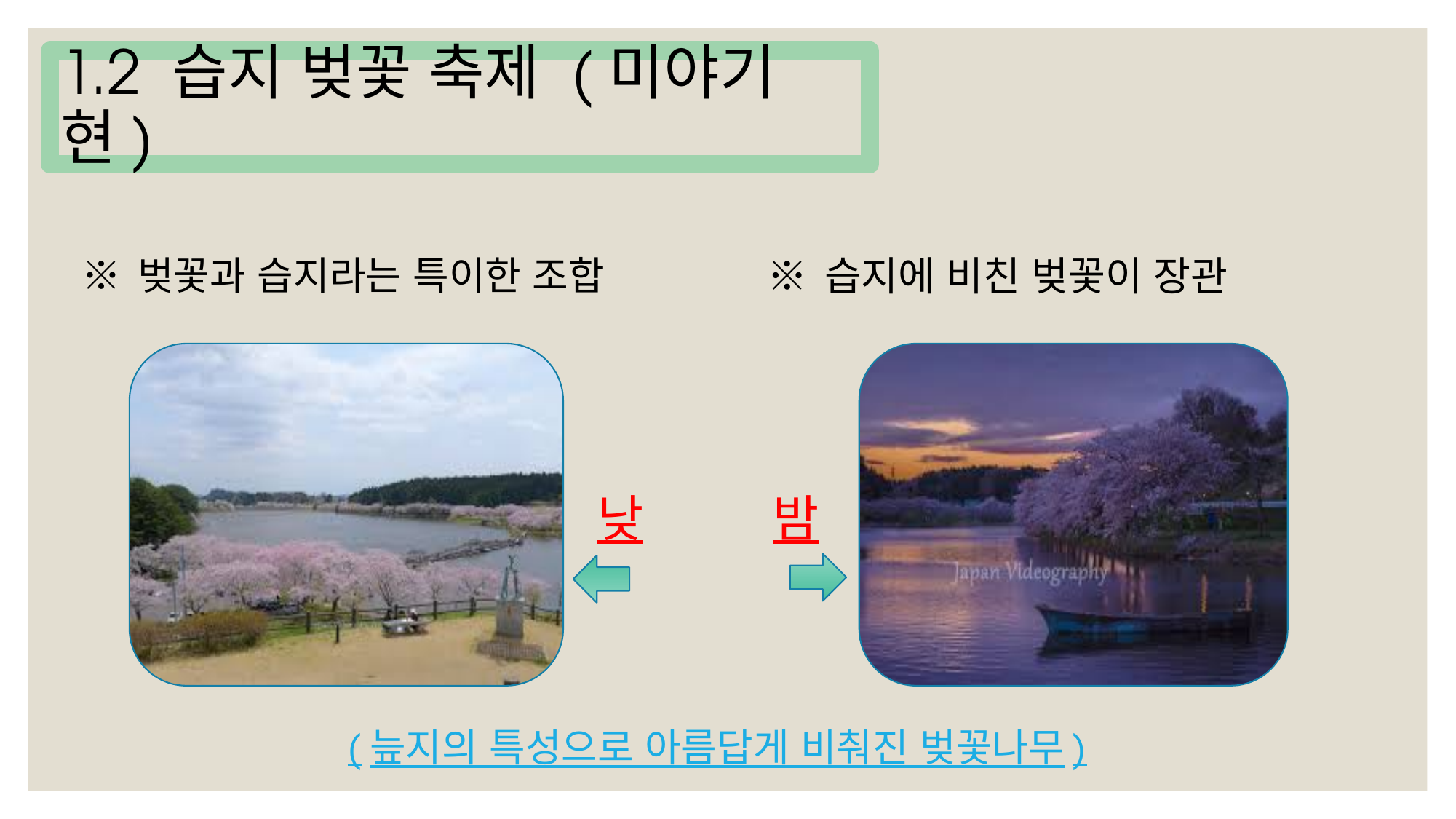

1.2 습지 벚꽃 축제 (미야기현)
※ 습지에 비친 벚꽃이 장관

※ 벚꽃과 습지라는 특이한 조합

낮
밤

(늪지의 특성으로 아름답게 비춰진 벚꽃나무)